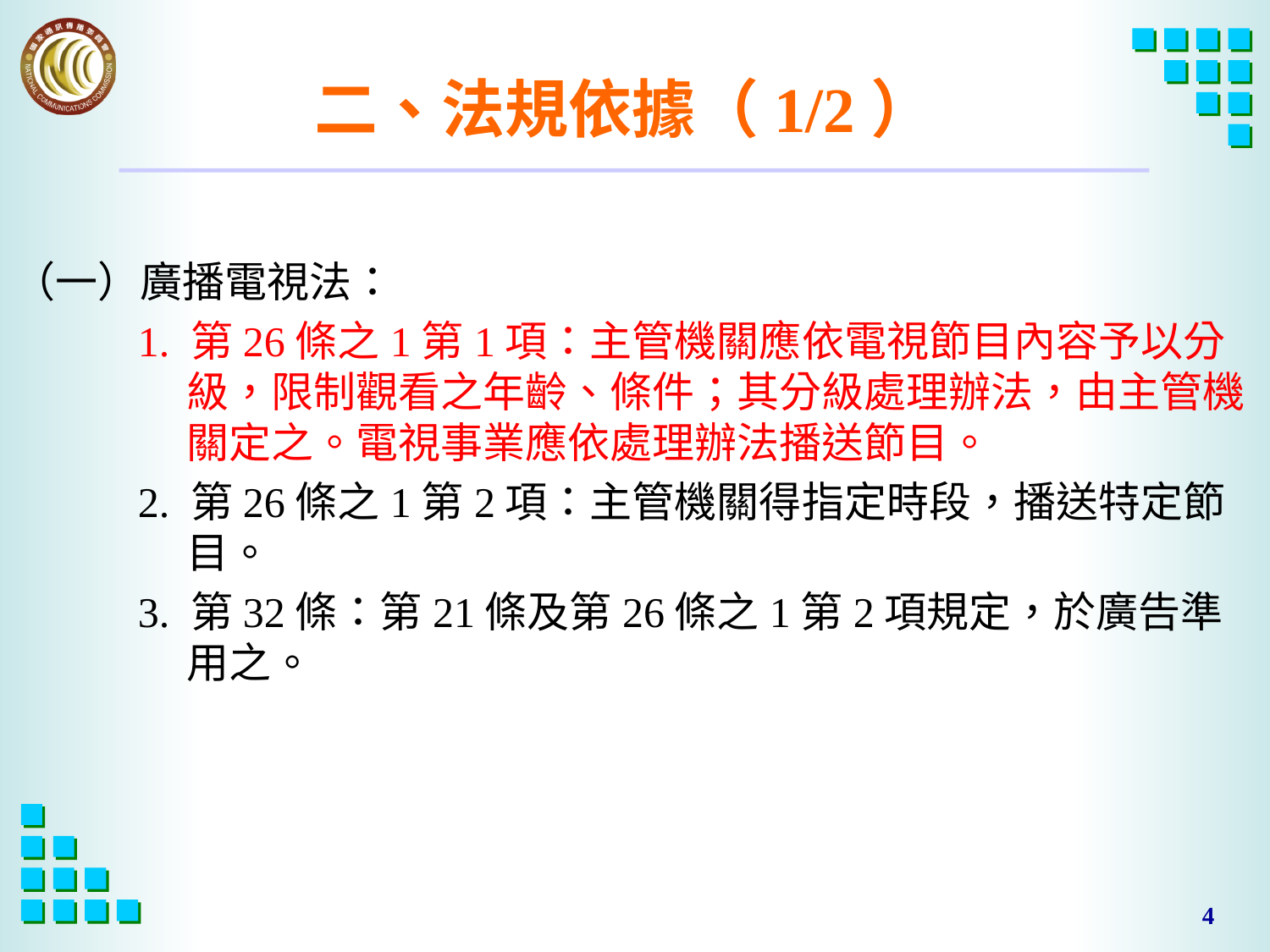

# 二、法規依據（1/2）
（一）廣播電視法：
1. 第26條之1第1項：主管機關應依電視節目內容予以分級，限制觀看之年齡、條件；其分級處理辦法，由主管機關定之。電視事業應依處理辦法播送節目。
2. 第26條之1第2項：主管機關得指定時段，播送特定節目。
3. 第32條：第21條及第26條之1第2項規定，於廣告準用之。